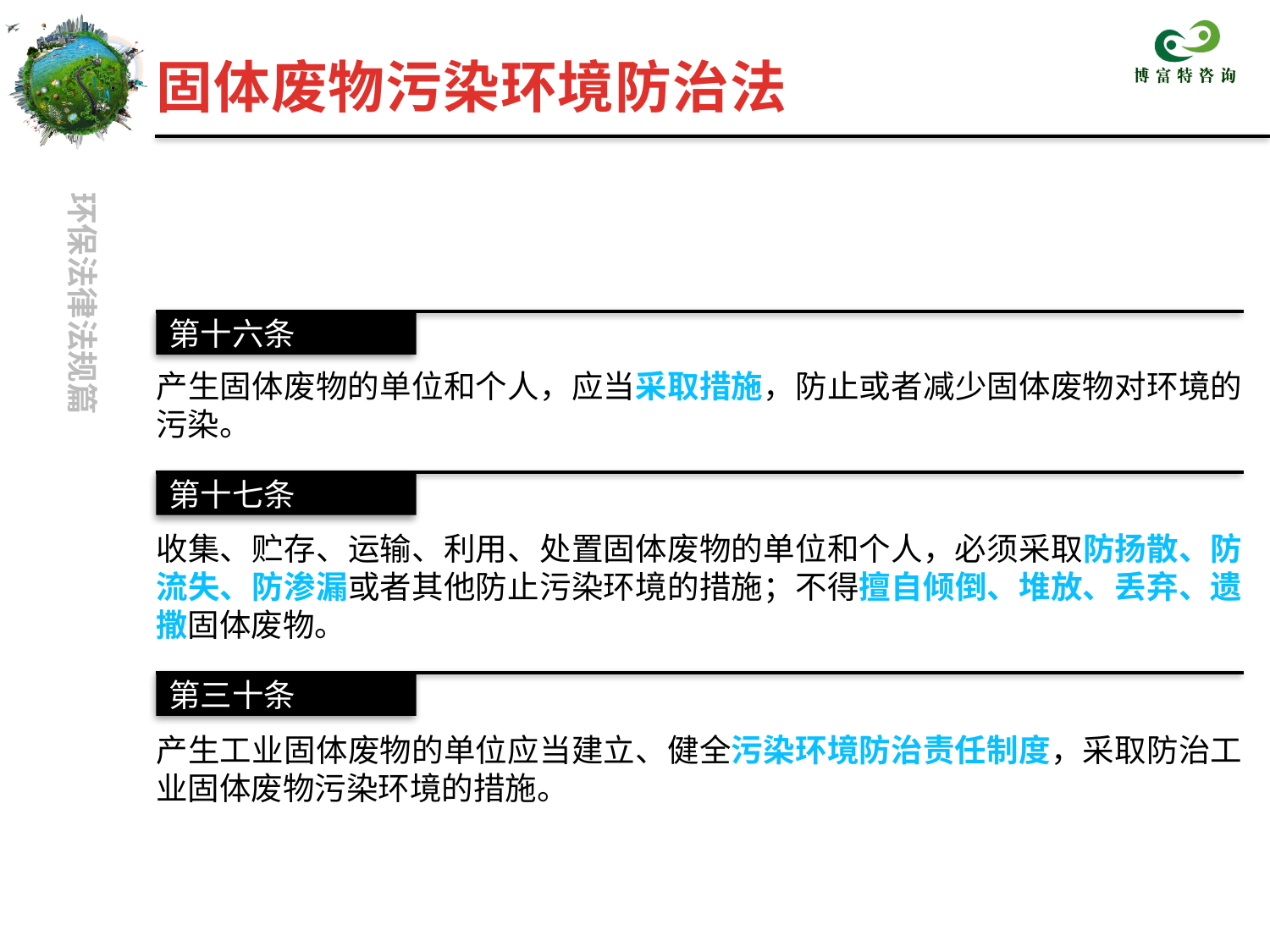

固体废物污染环境防治法
第十六条
产生固体废物的单位和个人，应当采取措施，防止或者减少固体废物对环境的污染。

第十七条
收集、贮存、运输、利用、处置固体废物的单位和个人，必须采取防扬散、防流失、防渗漏或者其他防止污染环境的措施；不得擅自倾倒、堆放、丢弃、遗撒固体废物。

第三十条
产生工业固体废物的单位应当建立、健全污染环境防治责任制度，采取防治工业固体废物污染环境的措施。
第十六条
第十七条
第三十条